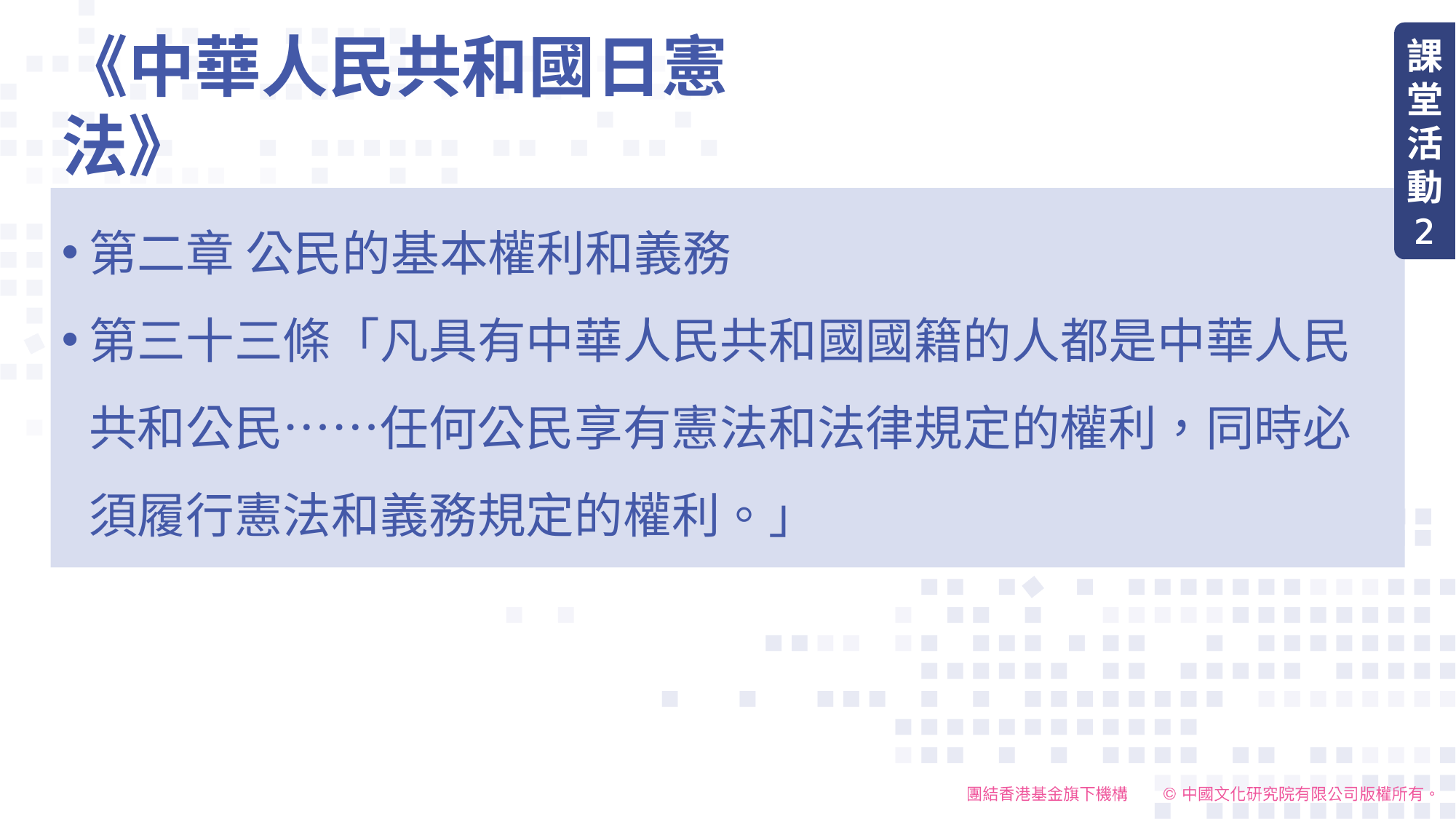

課堂活動
2
# 《中華人民共和國日憲法》

第二章 公民的基本權利和義務
第三十三條「凡具有中華人民共和國國籍的人都是中華人民共和公民……任何公民享有憲法和法律規定的權利，同時必須履行憲法和義務規定的權利。」